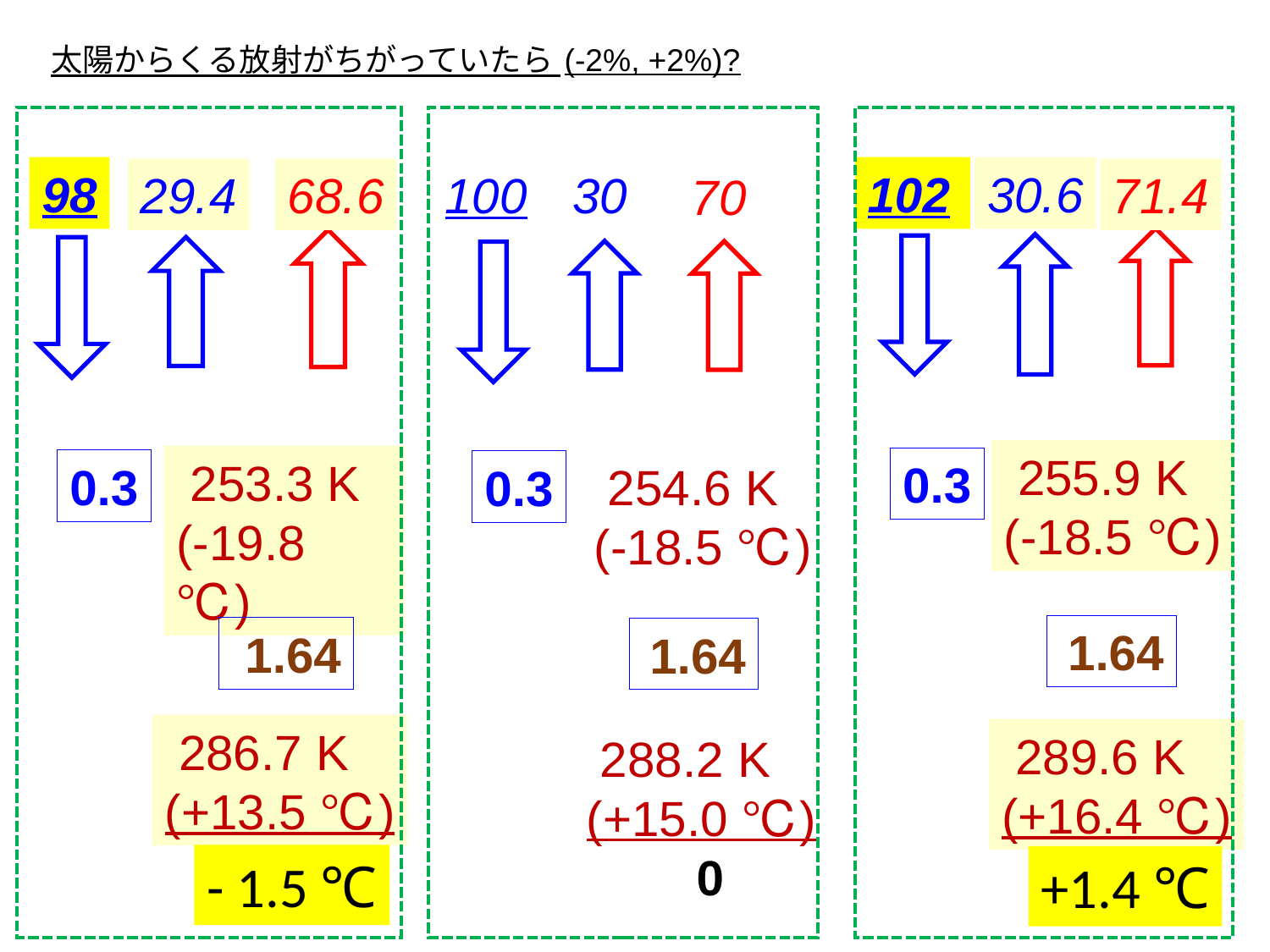

# 太陽からくる放射がちがっていたら (-2%, +2%)?

98
102
30.6
71.4

 255.9 K
(-18.5 ℃)
0.3
1.64
 289.6 K
(+16.4 ℃)
100
30
70

 254.6 K
(-18.5 ℃)
0.3
1.64
 288.2 K
(+15.0 ℃)
        0
29.4
68.6

 253.3 K
(-19.8 ℃)
0.3
1.64
 286.7 K
(+13.5 ℃)

- 1.5 ℃
+1.4 ℃